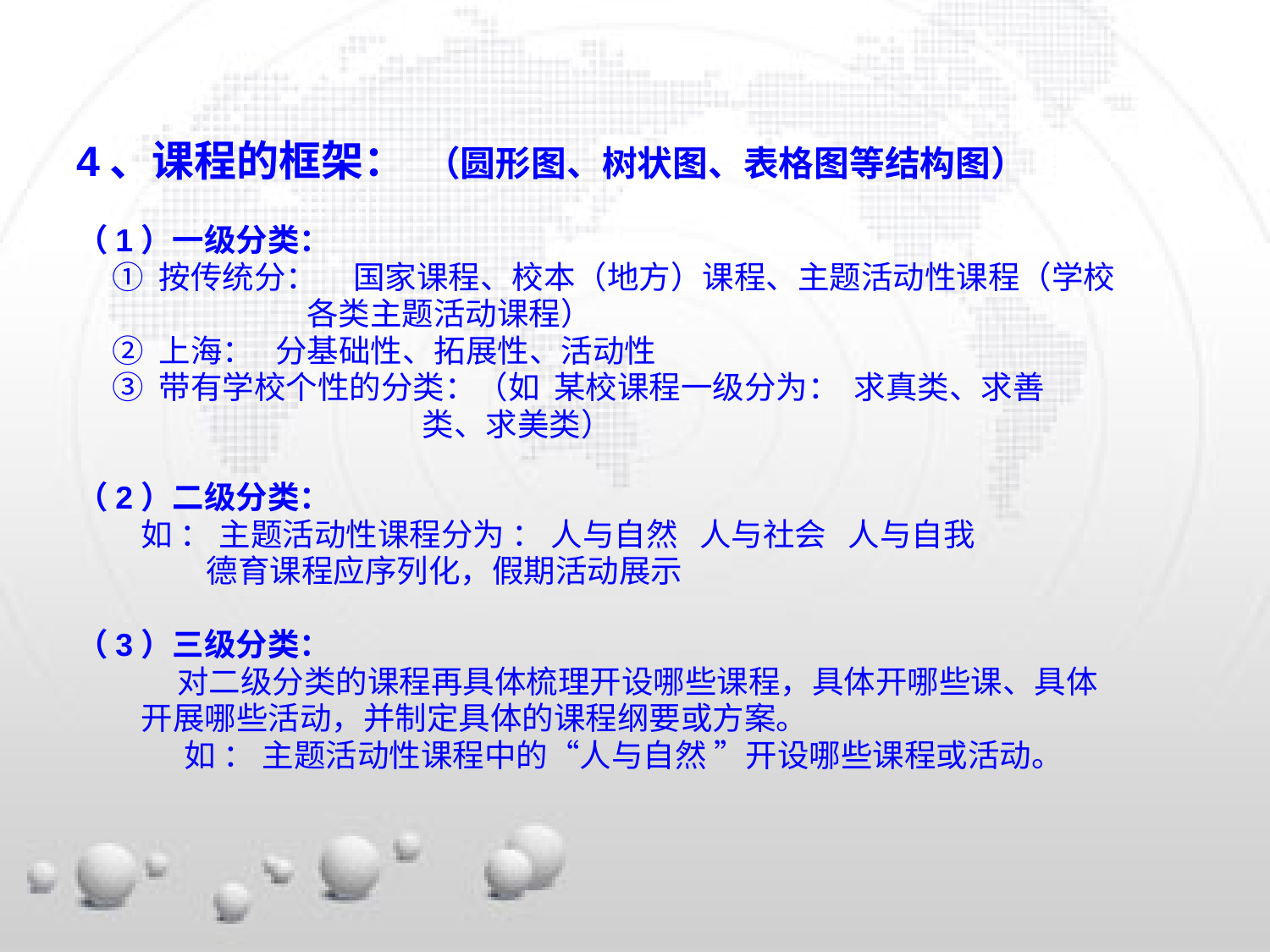

4、课程的框架：  （圆形图、树状图、表格图等结构图）

（1）一级分类：
     ① 按传统分：     国家课程、校本（地方）课程、主题活动性课程（学校
                               各类主题活动课程）
     ② 上海：   分基础性、拓展性、活动性
     ③ 带有学校个性的分类：（如  某校课程一级分为：  求真类、求善
                                               类、求美类）

（2）二级分类：
        如 ： 主题活动性课程分为 ： 人与自然   人与社会   人与自我
                 德育课程应序列化，假期活动展示

（3）三级分类：
             对二级分类的课程再具体梳理开设哪些课程，具体开哪些课、具体
        开展哪些活动，并制定具体的课程纲要或方案。
              如 ： 主题活动性课程中的“人与自然 ”开设哪些课程或活动。